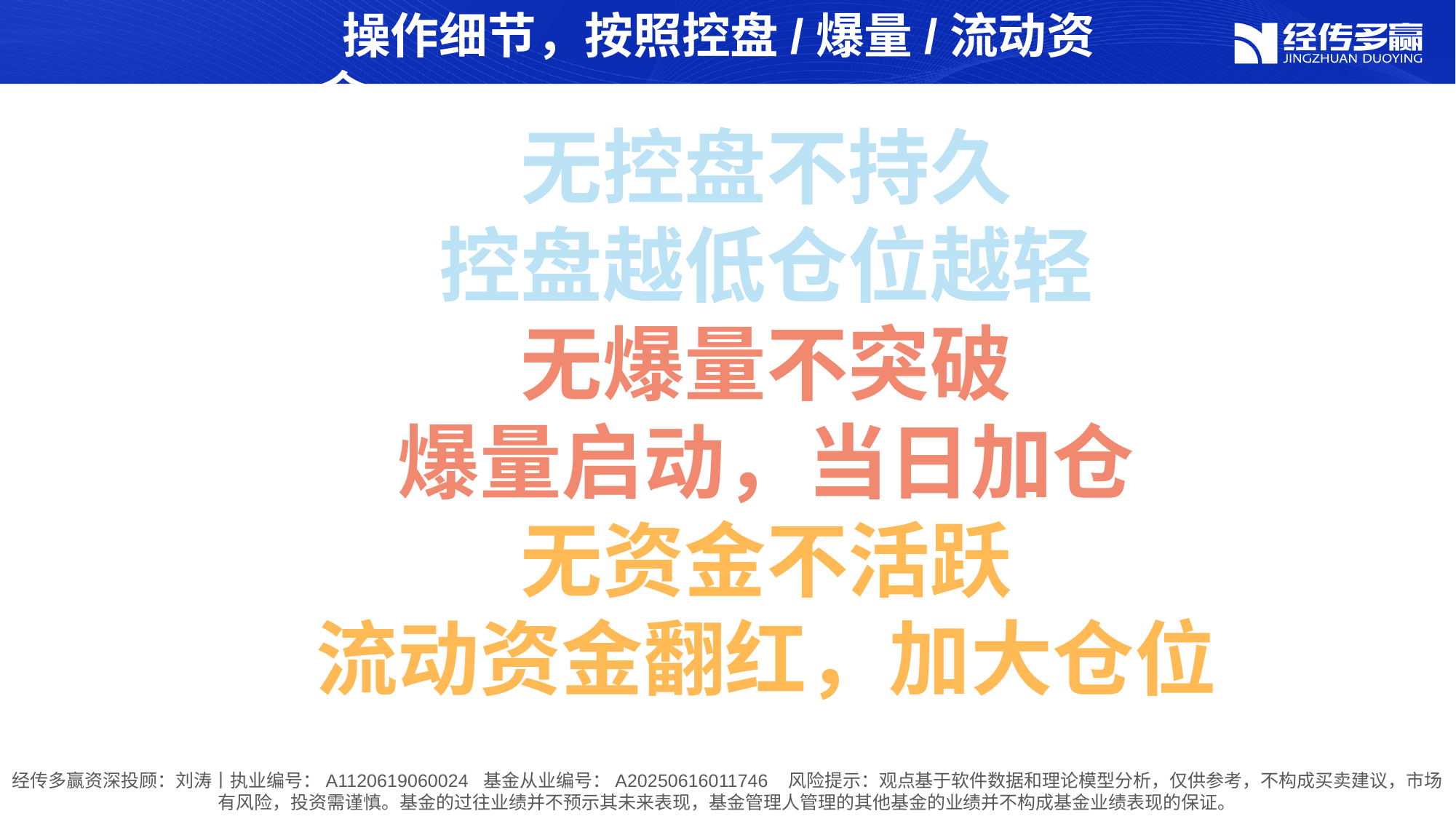

操作细节，按照控盘/爆量/流动资金
无控盘不持久
控盘越低仓位越轻
无爆量不突破
爆量启动，当日加仓
无资金不活跃
流动资金翻红，加大仓位